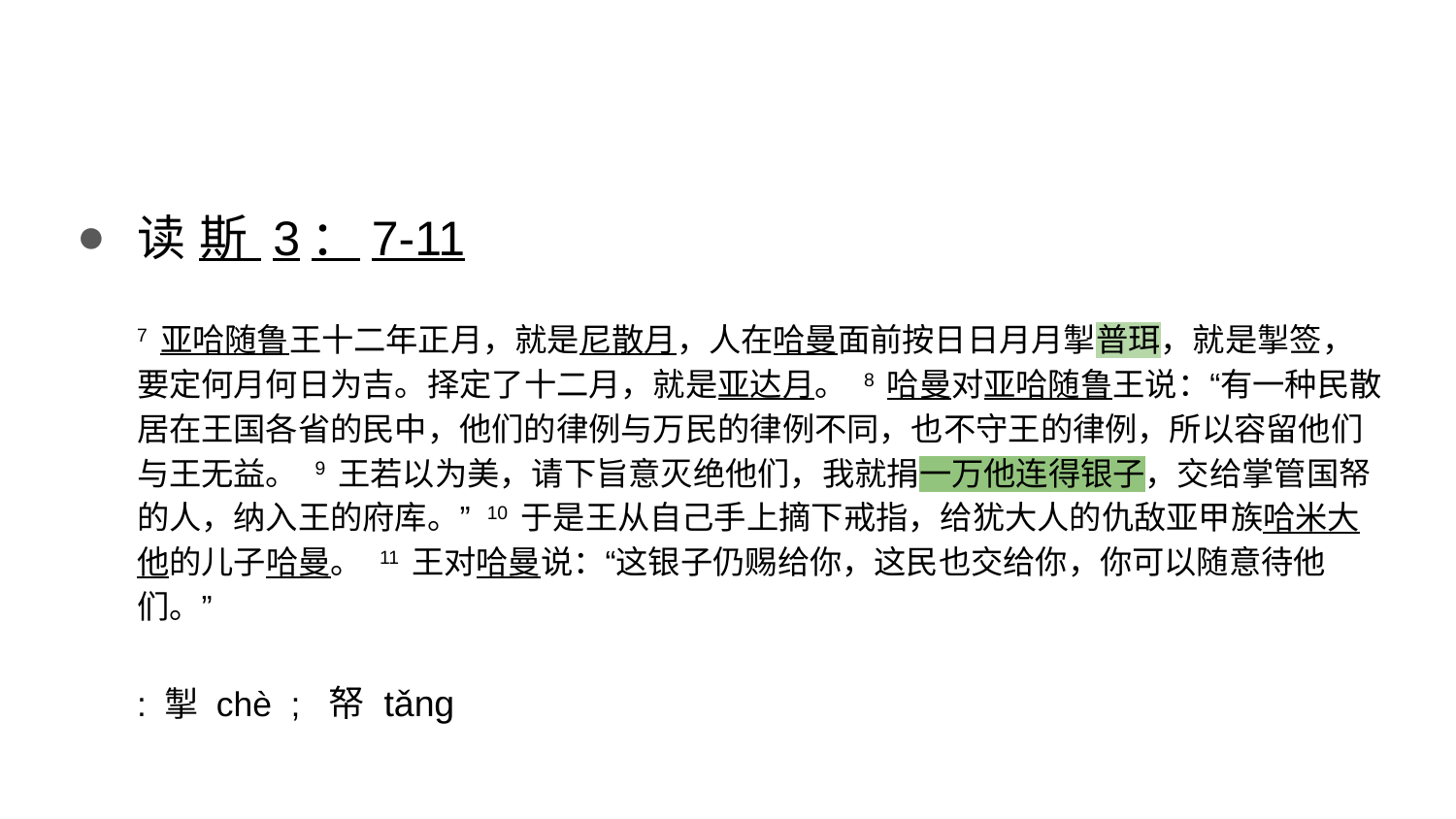

读 斯 3：7-11
7 亚哈随鲁王十二年正月，就是尼散月，人在哈曼面前按日日月月掣普珥，就是掣签，要定何月何日为吉。择定了十二月，就是亚达月。 8 哈曼对亚哈随鲁王说：“有一种民散居在王国各省的民中，他们的律例与万民的律例不同，也不守王的律例，所以容留他们与王无益。 9 王若以为美，请下旨意灭绝他们，我就捐一万他连得银子，交给掌管国帑的人，纳入王的府库。” 10 于是王从自己手上摘下戒指，给犹大人的仇敌亚甲族哈米大他的儿子哈曼。 11 王对哈曼说：“这银子仍赐给你，这民也交给你，你可以随意待他们。”
: 掣 chè  ;  帑 tǎng